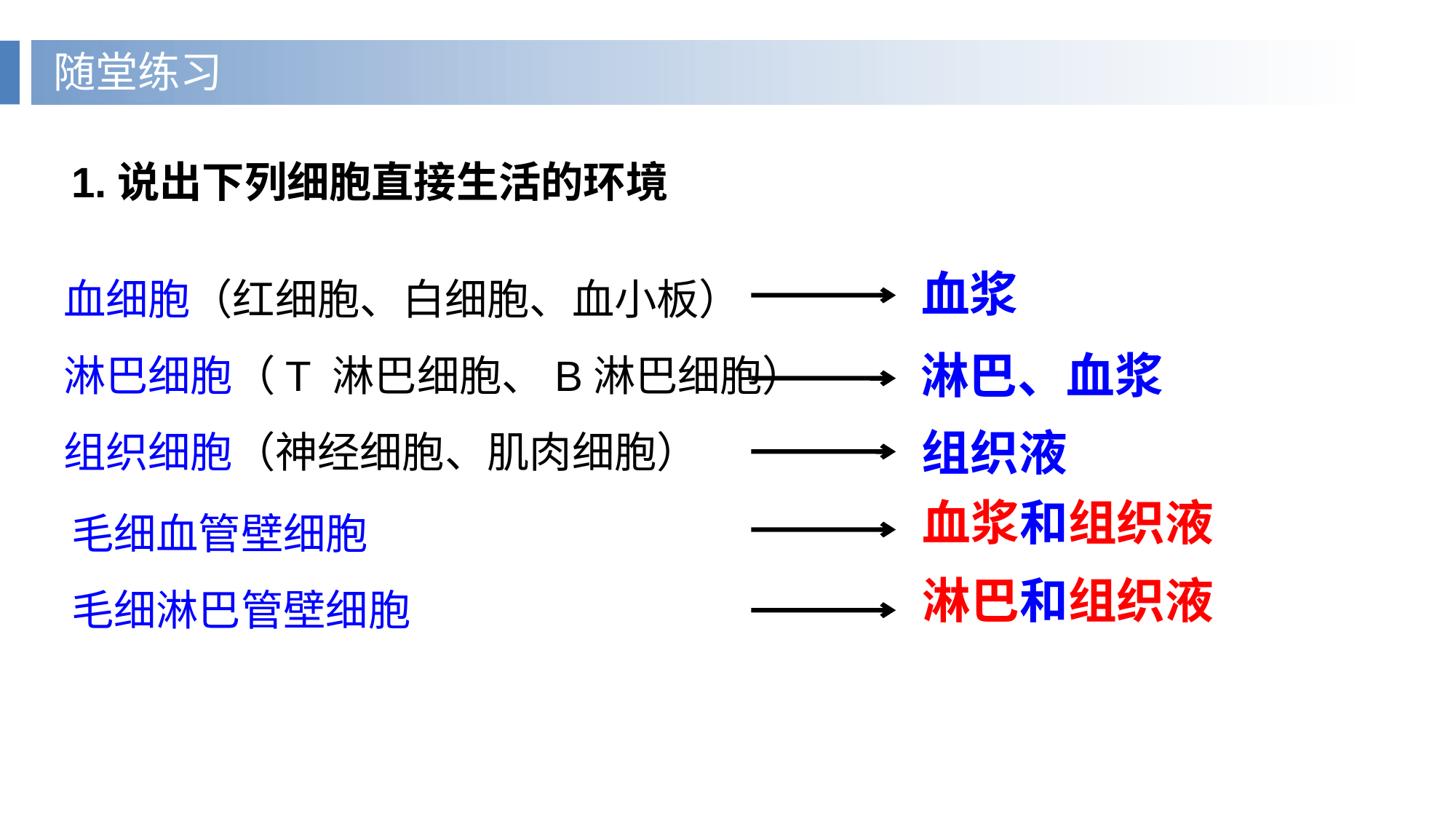

随堂练习
1.说出下列细胞直接生活的环境
血细胞（红细胞、白细胞、血小板）
淋巴细胞（T 淋巴细胞、B淋巴细胞）
组织细胞（神经细胞、肌肉细胞）
血浆
淋巴、血浆
组织液
毛细血管壁细胞
毛细淋巴管壁细胞
血浆和组织液
淋巴和组织液